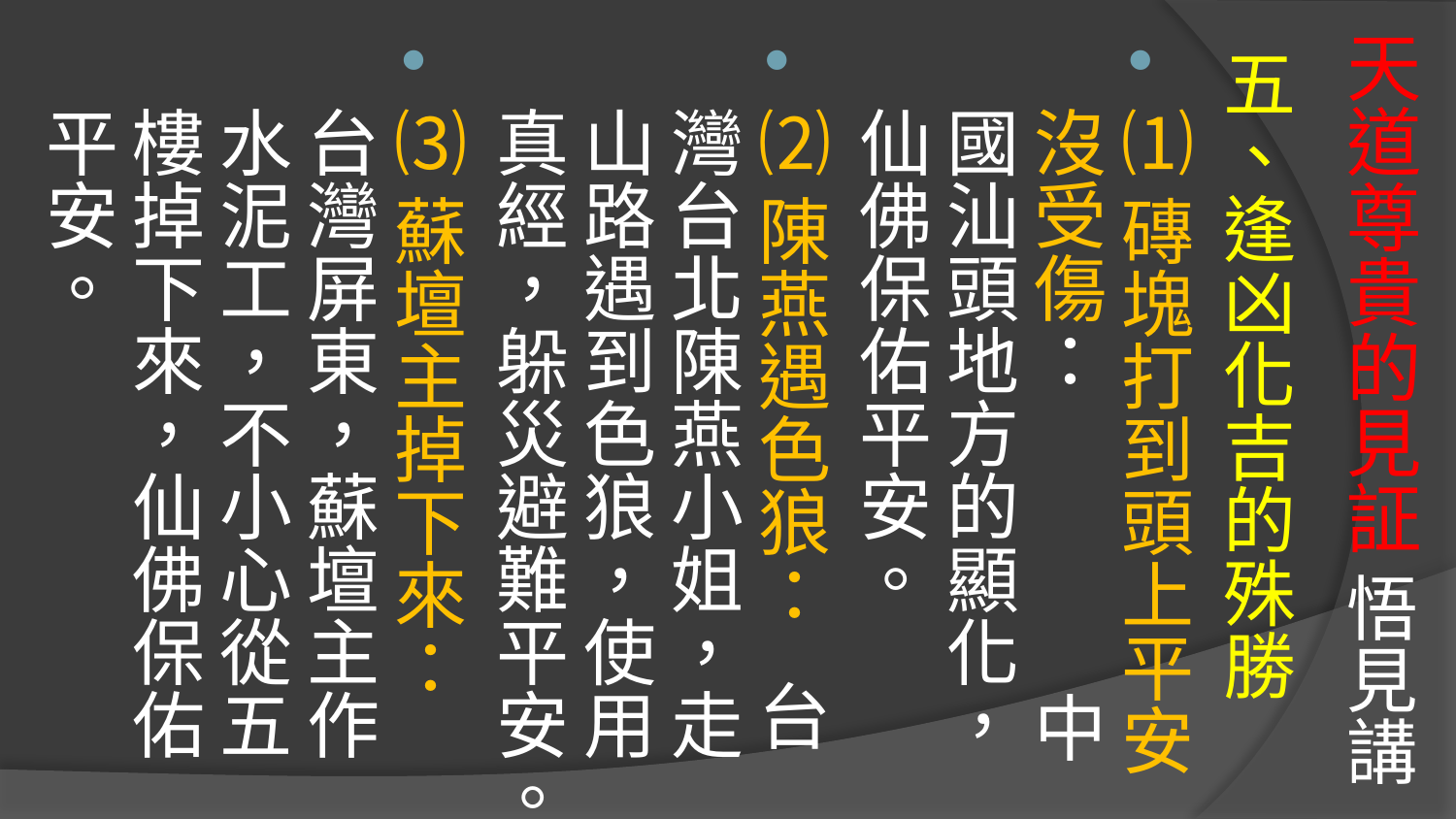

# 天道尊貴的見証 悟見講
五、逢凶化吉的殊勝
⑴磚塊打到頭上平安沒受傷：                  中國汕頭地方的顯化，仙佛保佑平安。
⑵陳燕遇色狼：   台灣台北陳燕小姐，走山路遇到色狼，使用真經，躲災避難平安。
⑶蘇壇主掉下來：  台灣屏東，蘇壇主作水泥工，不小心從五樓掉下來，仙佛保佑平安。